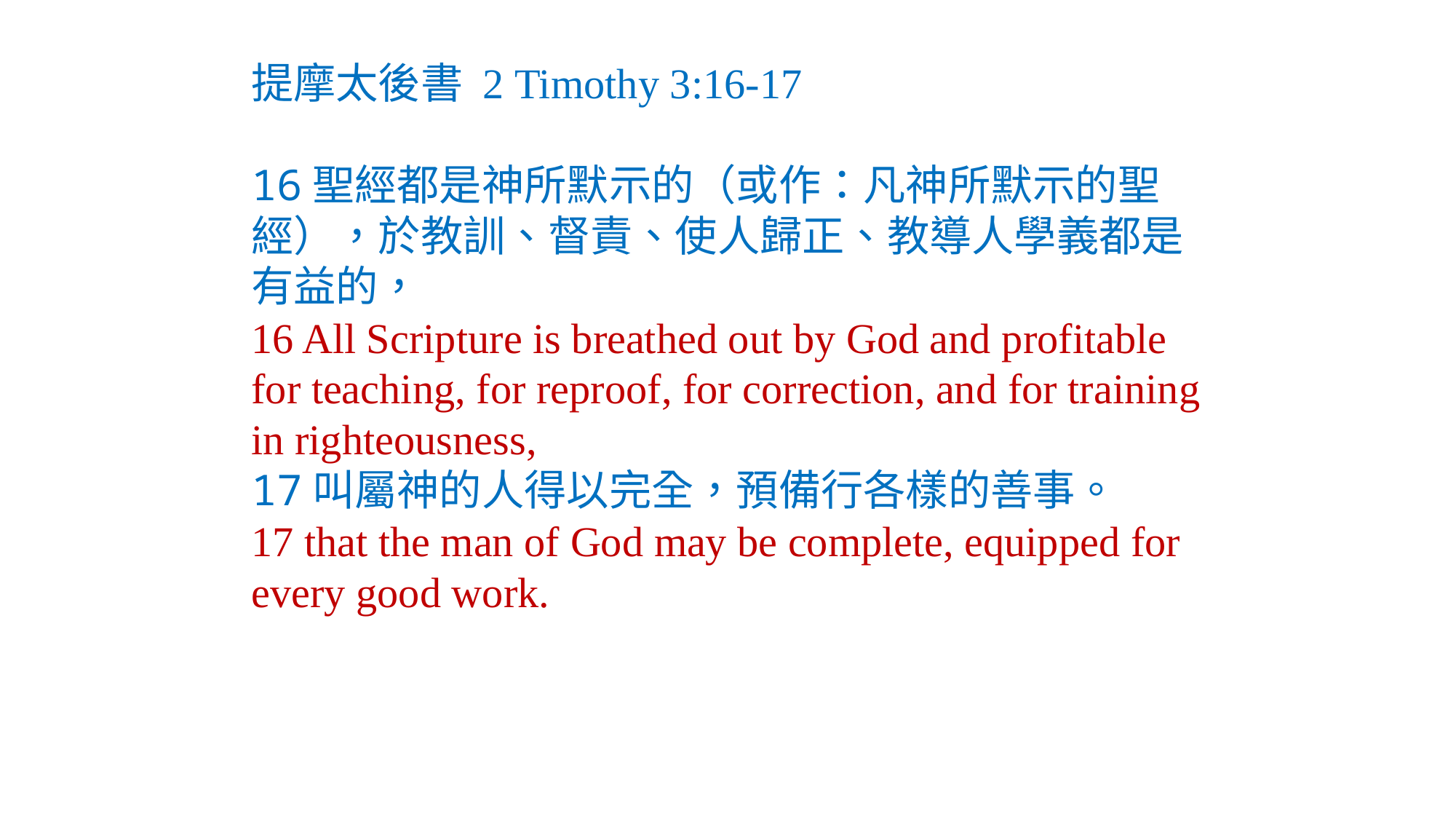

提摩太後書 2 Timothy 3:16-17

16聖經都是神所默示的（或作：凡神所默示的聖經），於教訓、督責、使人歸正、教導人學義都是有益的，
16 All Scripture is breathed out by God and profitable for teaching, for reproof, for correction, and for training in righteousness,
17叫屬神的人得以完全，預備行各樣的善事。
17 that the man of God may be complete, equipped for every good work.